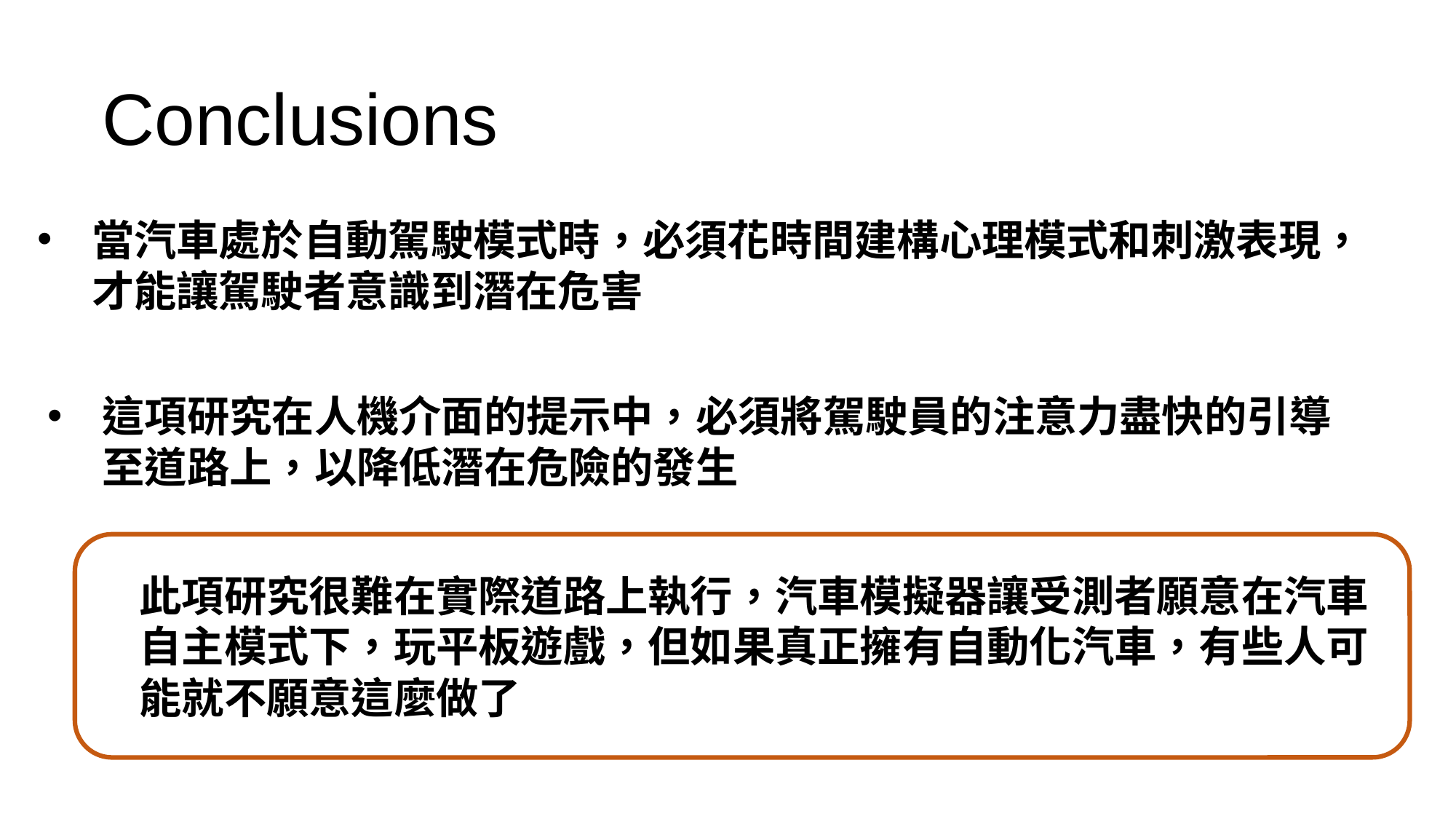

Conclusions
當汽車處於自動駕駛模式時，必須花時間建構心理模式和刺激表現，才能讓駕駛者意識到潛在危害
這項研究在人機介面的提示中，必須將駕駛員的注意力盡快的引導至道路上，以降低潛在危險的發生

此項研究很難在實際道路上執行，汽車模擬器讓受測者願意在汽車自主模式下，玩平板遊戲，但如果真正擁有自動化汽車，有些人可能就不願意這麼做了